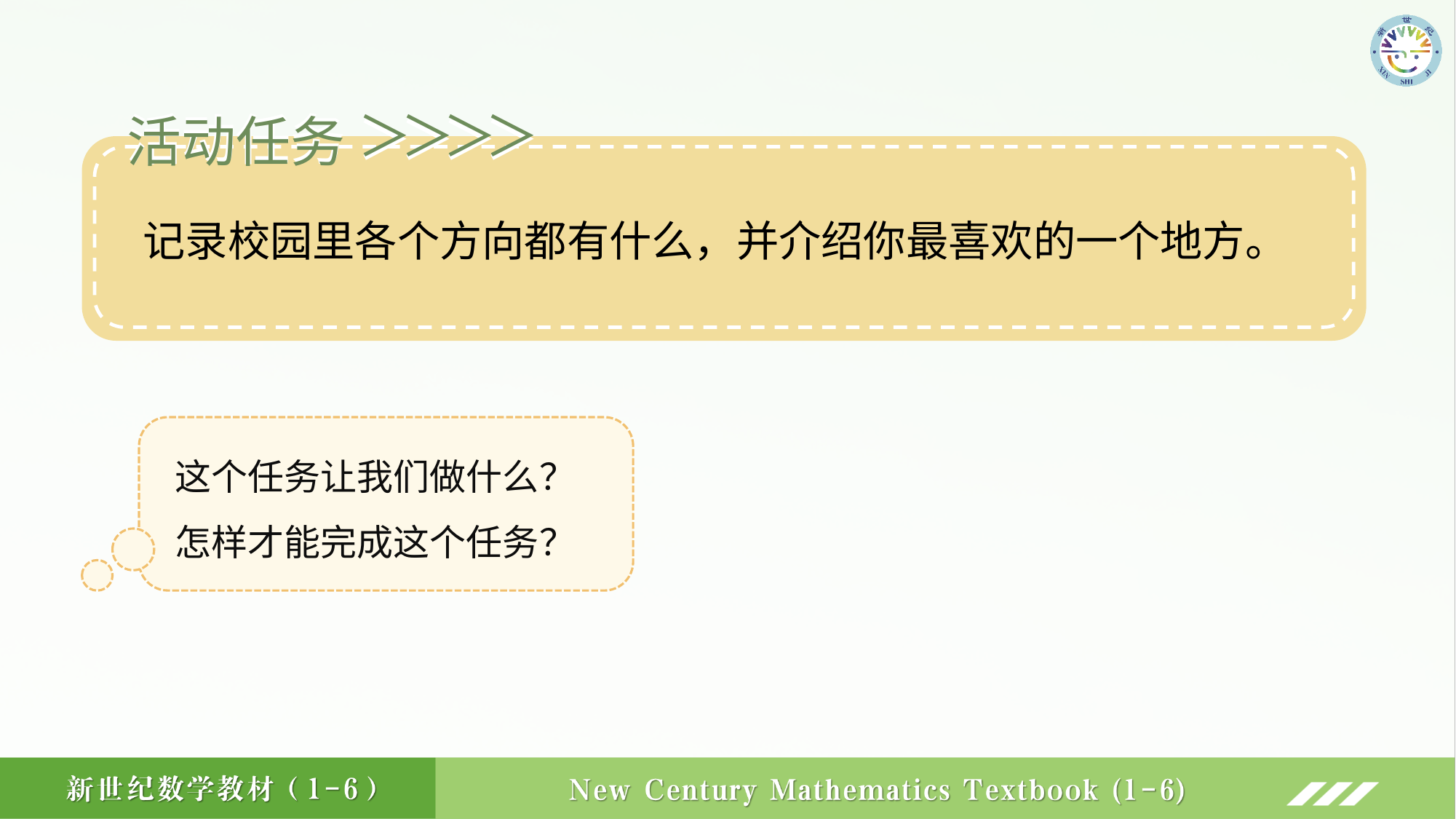

活动任务
＞＞＞＞
＞＞＞＞
活动任务

记录校园里各个方向都有什么，并介绍你最喜欢的一个地方。
这个任务让我们做什么？怎样才能完成这个任务？